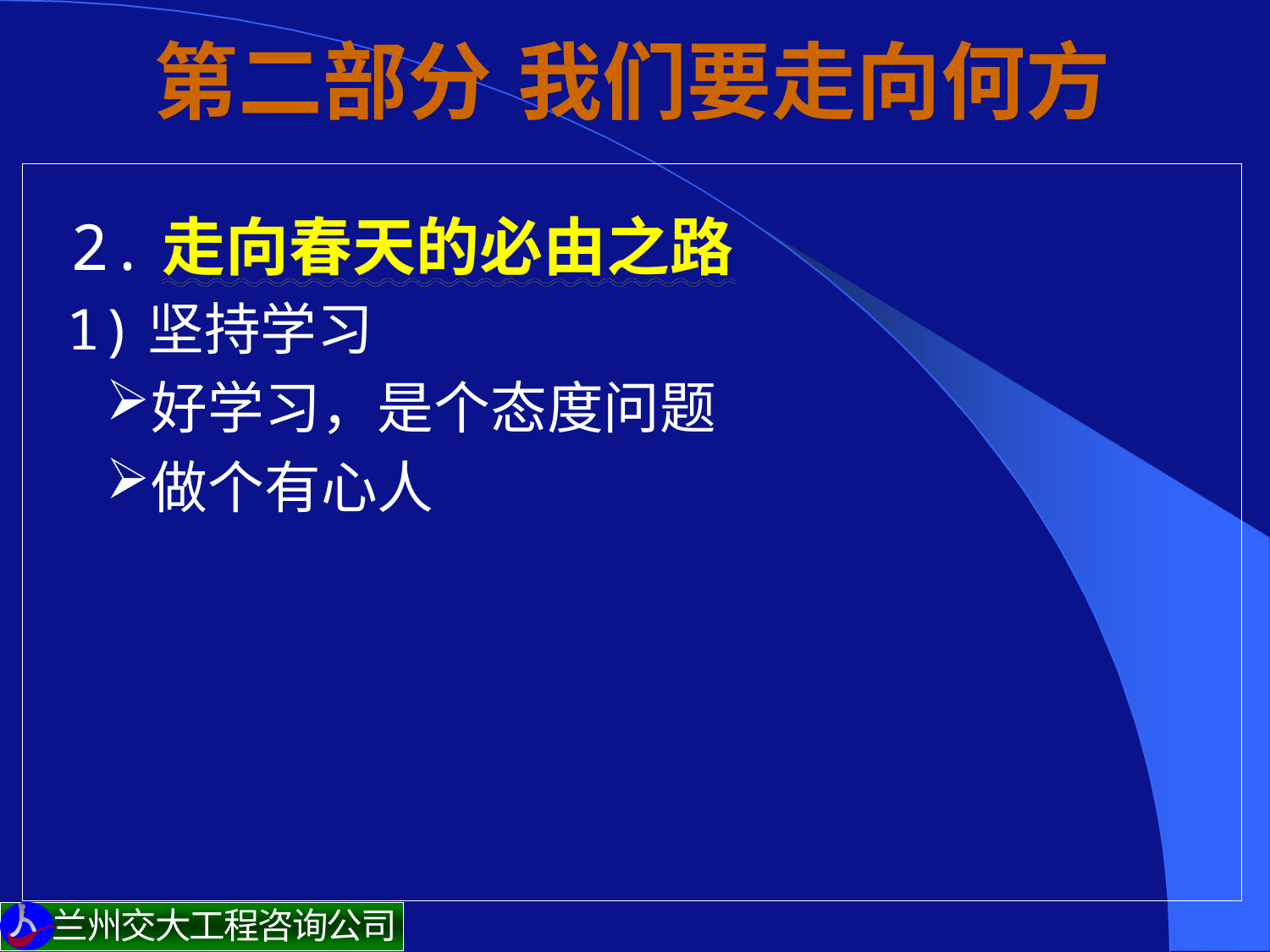

# 第二部分  我们要走向何方
 2.走向春天的必由之路
 1)坚持学习
好学习，是个态度问题
做个有心人